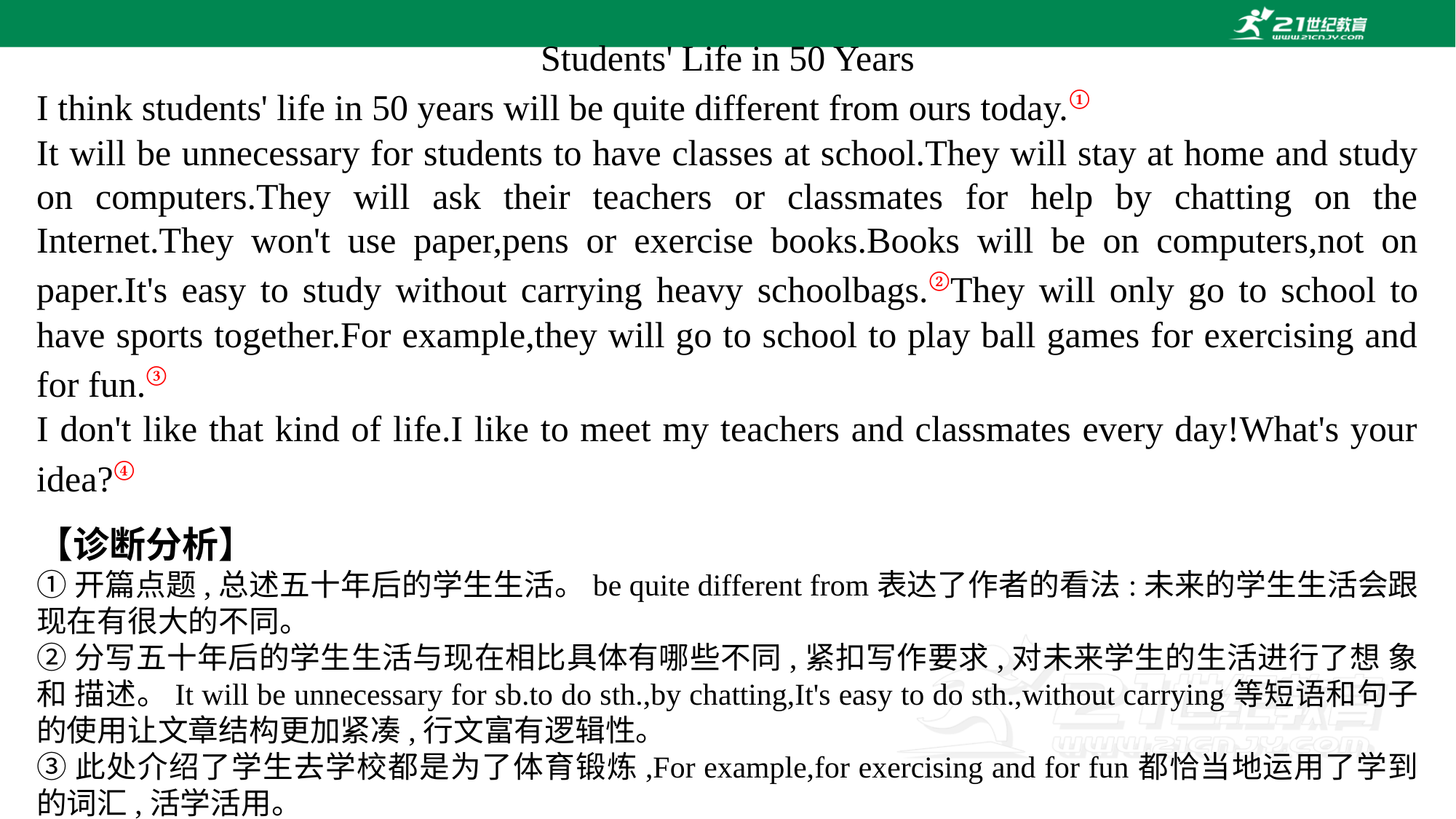

Students' Life in 50 Years
I think students' life in 50 years will be quite different from ours today.①
It will be unnecessary for students to have classes at school.They will stay at home and study on computers.They will ask their teachers or classmates for help by chatting on the Internet.They won't use paper,pens or exercise books.Books will be on computers,not on paper.It's easy to study without carrying heavy schoolbags.②They will only go to school to have sports together.For example,they will go to school to play ball games for exercising and for fun.③
I don't like that kind of life.I like to meet my teachers and classmates every day!What's your idea?④
【诊断分析】
①开篇点题,总述五十年后的学生生活。be quite different from表达了作者的看法:未来的学生生活会跟现在有很大的不同。
②分写五十年后的学生生活与现在相比具体有哪些不同,紧扣写作要求,对未来学生的生活进行了想 象和 描述。It will be unnecessary for sb.to do sth.,by chatting,It's easy to do sth.,without carrying等短语和句子的使用让文章结构更加紧凑,行文富有逻辑性。
③此处介绍了学生去学校都是为了体育锻炼,For example,for exercising and for fun都恰当地运用了学到的词汇,活学活用。
④结尾表明了自己的观点,同时又 反问了读者,引起读者思考。总的来说,本文语言精练,行文流畅